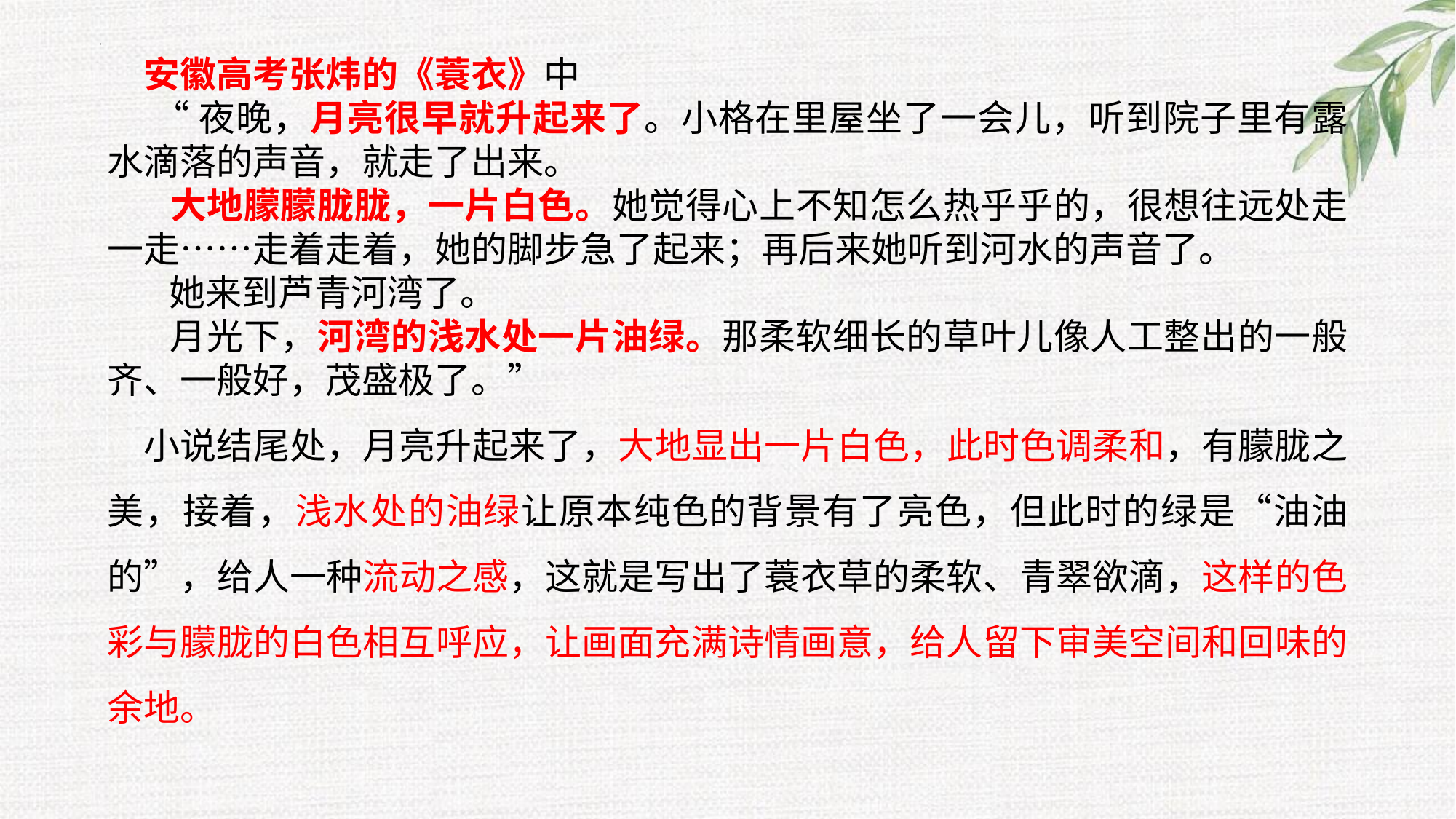

安徽高考张炜的《蓑衣》中
 “夜晚，月亮很早就升起来了。小格在里屋坐了一会儿，听到院子里有露水滴落的声音，就走了出来。
  大地朦朦胧胧，一片白色。她觉得心上不知怎么热乎乎的，很想往远处走一走……走着走着，她的脚步急了起来；再后来她听到河水的声音了。
  她来到芦青河湾了。
  月光下，河湾的浅水处一片油绿。那柔软细长的草叶儿像人工整出的一般齐、一般好，茂盛极了。”
小说结尾处，月亮升起来了，大地显出一片白色，此时色调柔和，有朦胧之美，接着，浅水处的油绿让原本纯色的背景有了亮色，但此时的绿是“油油的”，给人一种流动之感，这就是写出了蓑衣草的柔软、青翠欲滴，这样的色彩与朦胧的白色相互呼应，让画面充满诗情画意，给人留下审美空间和回味的余地。